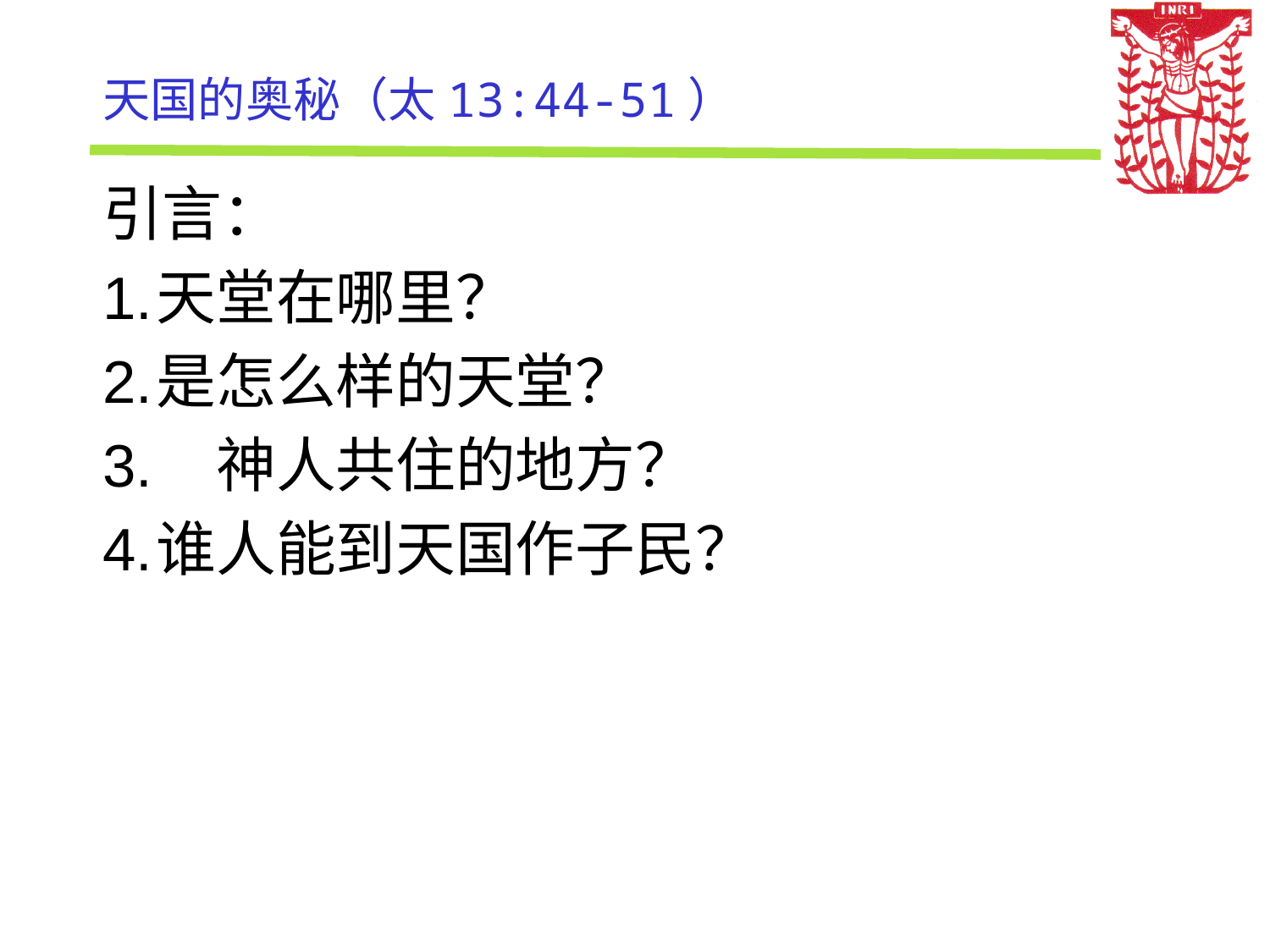

# 天国的奥秘（太13:44-51）
引言：
天堂在哪里？
是怎么样的天堂？
　神人共住的地方？
谁人能到天国作子民？